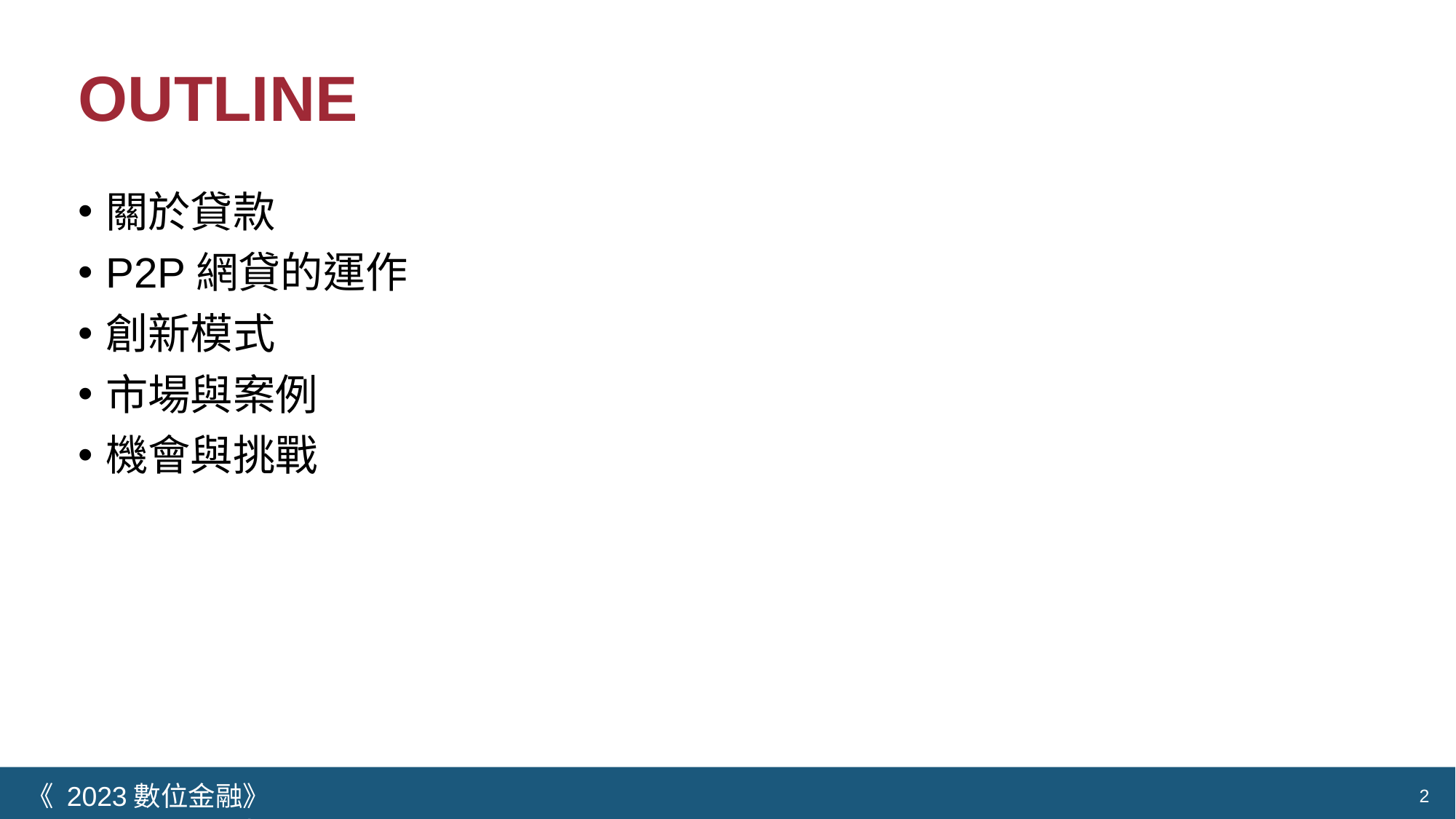

OUTLINE
關於貸款
P2P網貸的運作
創新模式
市場與案例
機會與挑戰
《 2023數位金融》                                                                                                                                             	NYCU.IIM.IEBI Lab
2